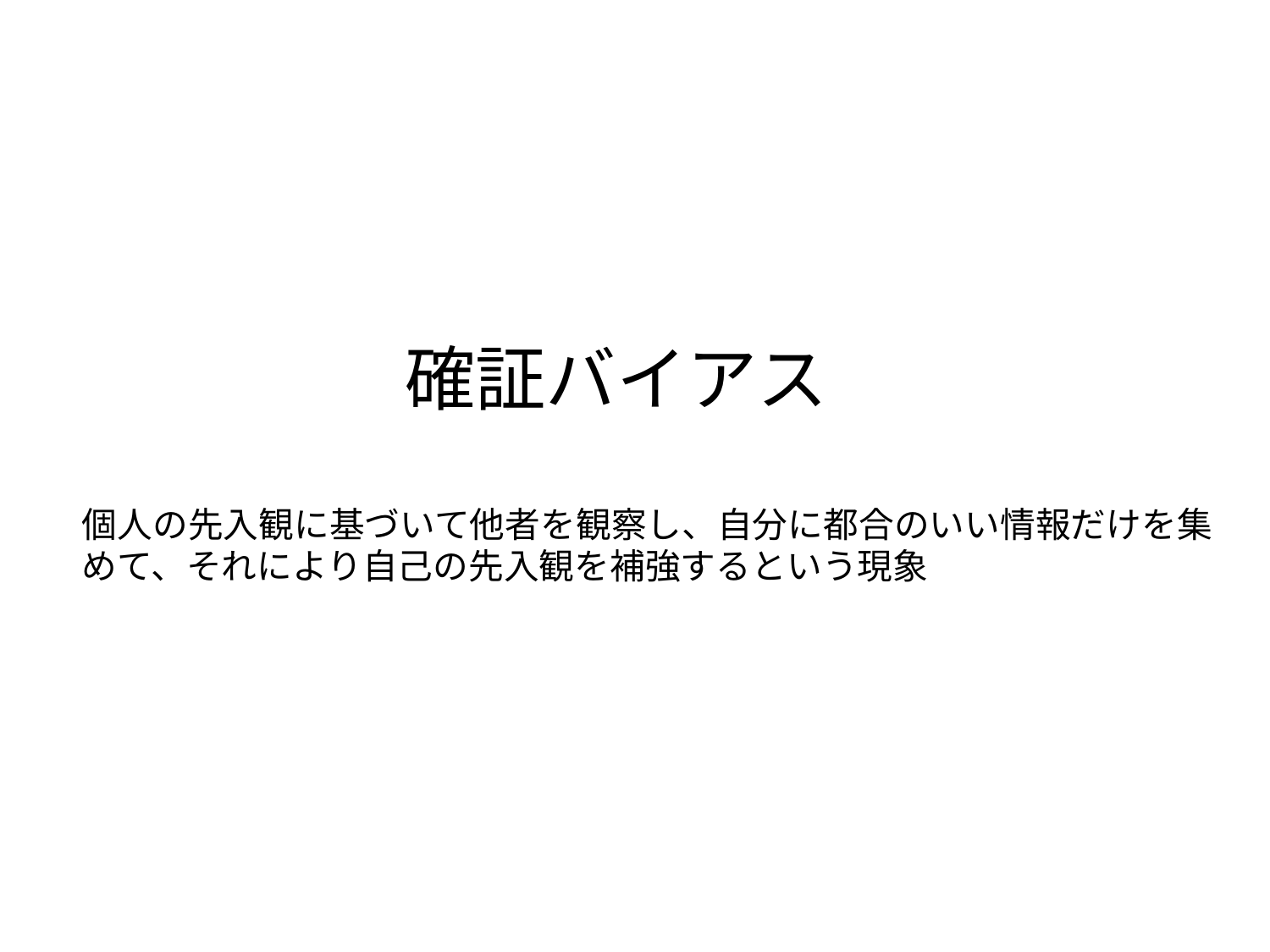

確証バイアス
個人の先入観に基づいて他者を観察し、自分に都合のいい情報だけを集めて、それにより自己の先入観を補強するという現象